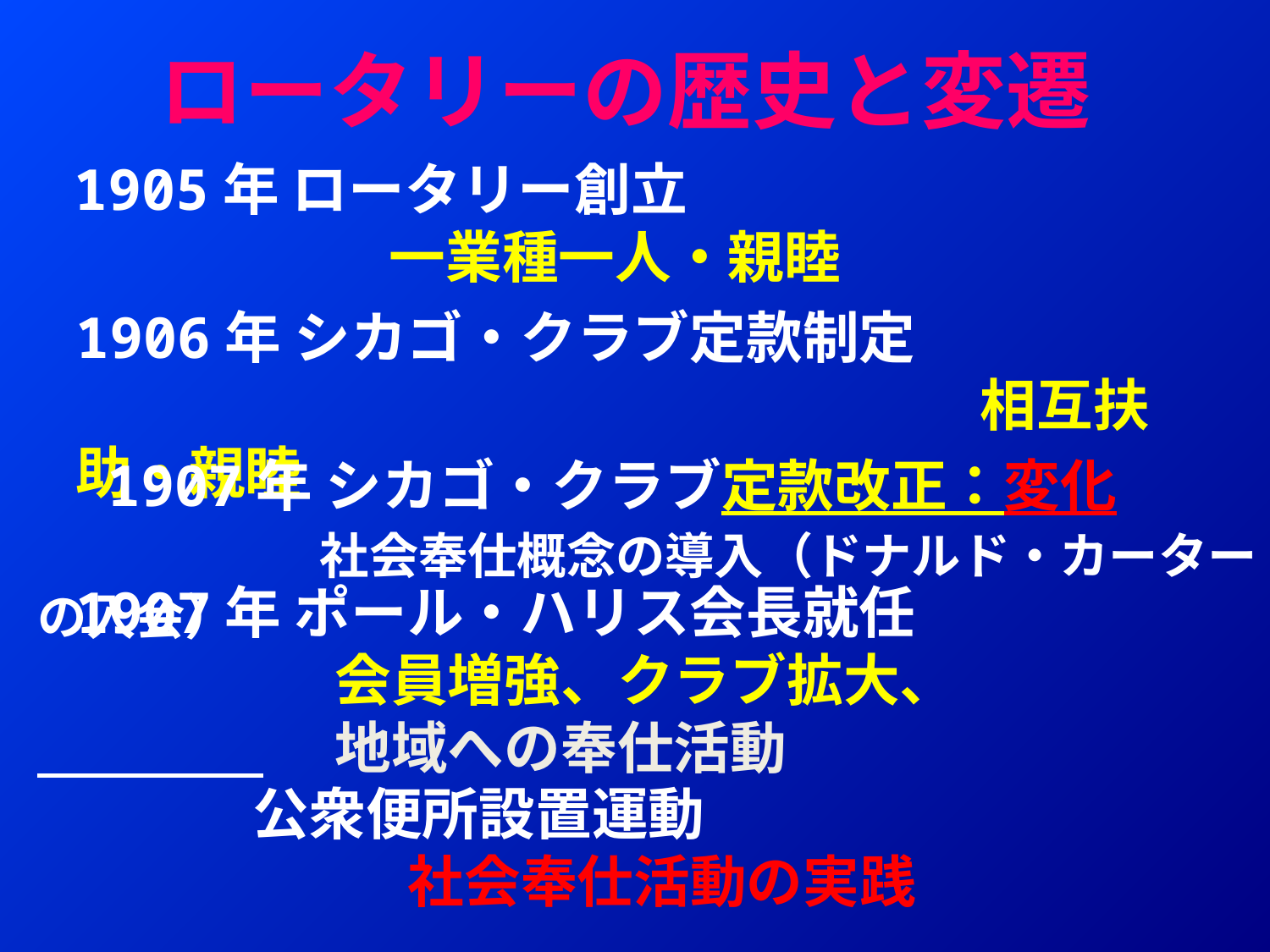

ロータリーの歴史と変遷
1905年 ロータリー創立
                   　一業種一人・親睦
1906年 シカゴ・クラブ定款制定
　　　　　　　　　　　　　　　　相互扶助・親睦
　1907年 シカゴ・クラブ定款改正：変化
　　　　　社会奉仕概念の導入（ドナルド・カーターの入会）

1907年 ポール・ハリス会長就任
                   会員増強、クラブ拡大、
                   地域への奉仕活動
  公衆便所設置運動
              社会奉仕活動の実践